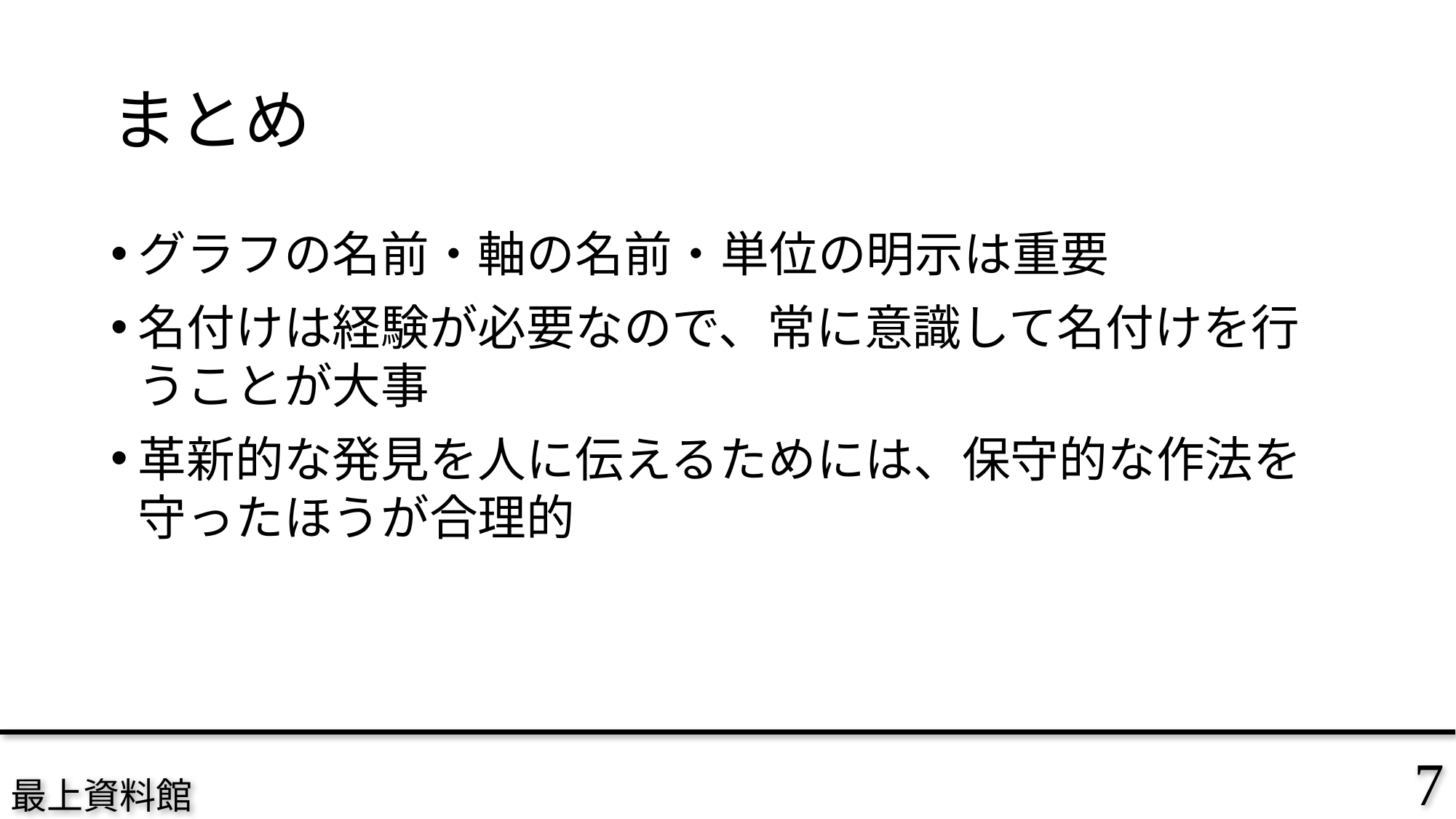

# まとめ
グラフの名前・軸の名前・単位の明示は重要
名付けは経験が必要なので、常に意識して名付けを行うことが大事
革新的な発見を人に伝えるためには、保守的な作法を守ったほうが合理的